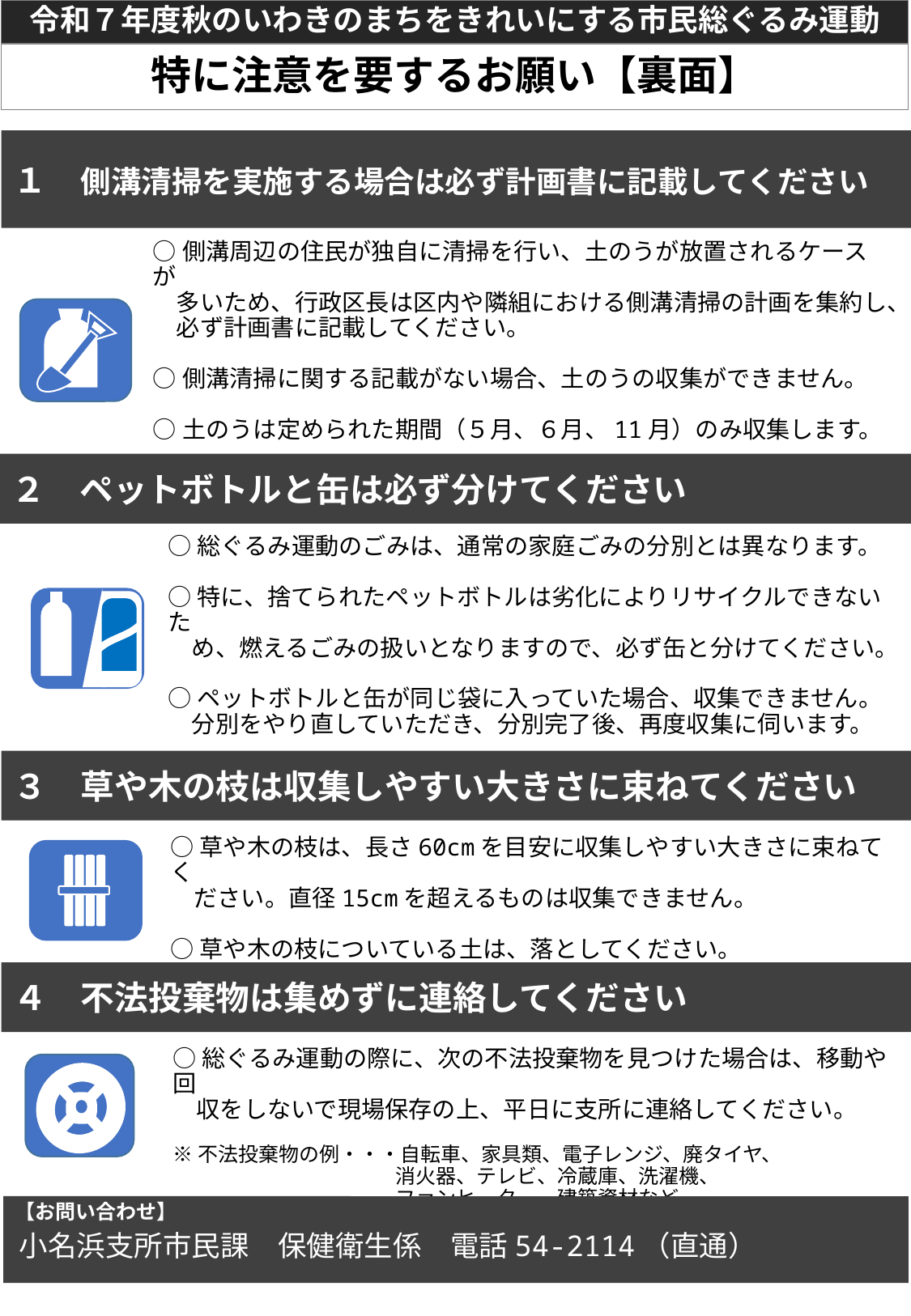

令和７年度秋のいわきのまちをきれいにする市民総ぐるみ運動
# 特に注意を要するお願い【裏面】
１　側溝清掃を実施する場合は必ず計画書に記載してください
○側溝周辺の住民が独自に清掃を行い、土のうが放置されるケースが
　多いため、行政区長は区内や隣組における側溝清掃の計画を集約し、
　必ず計画書に記載してください。

○側溝清掃に関する記載がない場合、土のうの収集ができません。

○土のうは定められた期間（５月、６月、11月）のみ収集します。

２　ペットボトルと缶は必ず分けてください
○総ぐるみ運動のごみは、通常の家庭ごみの分別とは異なります。

○特に、捨てられたペットボトルは劣化によりリサイクルできないた
　め、燃えるごみの扱いとなりますので、必ず缶と分けてください。

○ペットボトルと缶が同じ袋に入っていた場合、収集できません。
　分別をやり直していただき、分別完了後、再度収集に伺います。

３　草や木の枝は収集しやすい大きさに束ねてください
○草や木の枝は、長さ60cmを目安に収集しやすい大きさに束ねてく
　ださい。直径15cmを超えるものは収集できません。

○草や木の枝についている土は、落としてください。

４　不法投棄物は集めずに連絡してください
○総ぐるみ運動の際に、次の不法投棄物を見つけた場合は、移動や回
　収をしないで現場保存の上、平日に支所に連絡してください。

※不法投棄物の例・・・自転車、家具類、電子レンジ、廃タイヤ、
　　　　　　　　　　　消火器、テレビ、冷蔵庫、洗濯機、
　　　　　　　　　　　ファンヒーター、建築資材など
.

【お問い合わせ】

小名浜支所市民課　保健衛生係　電話54-2114（直通）